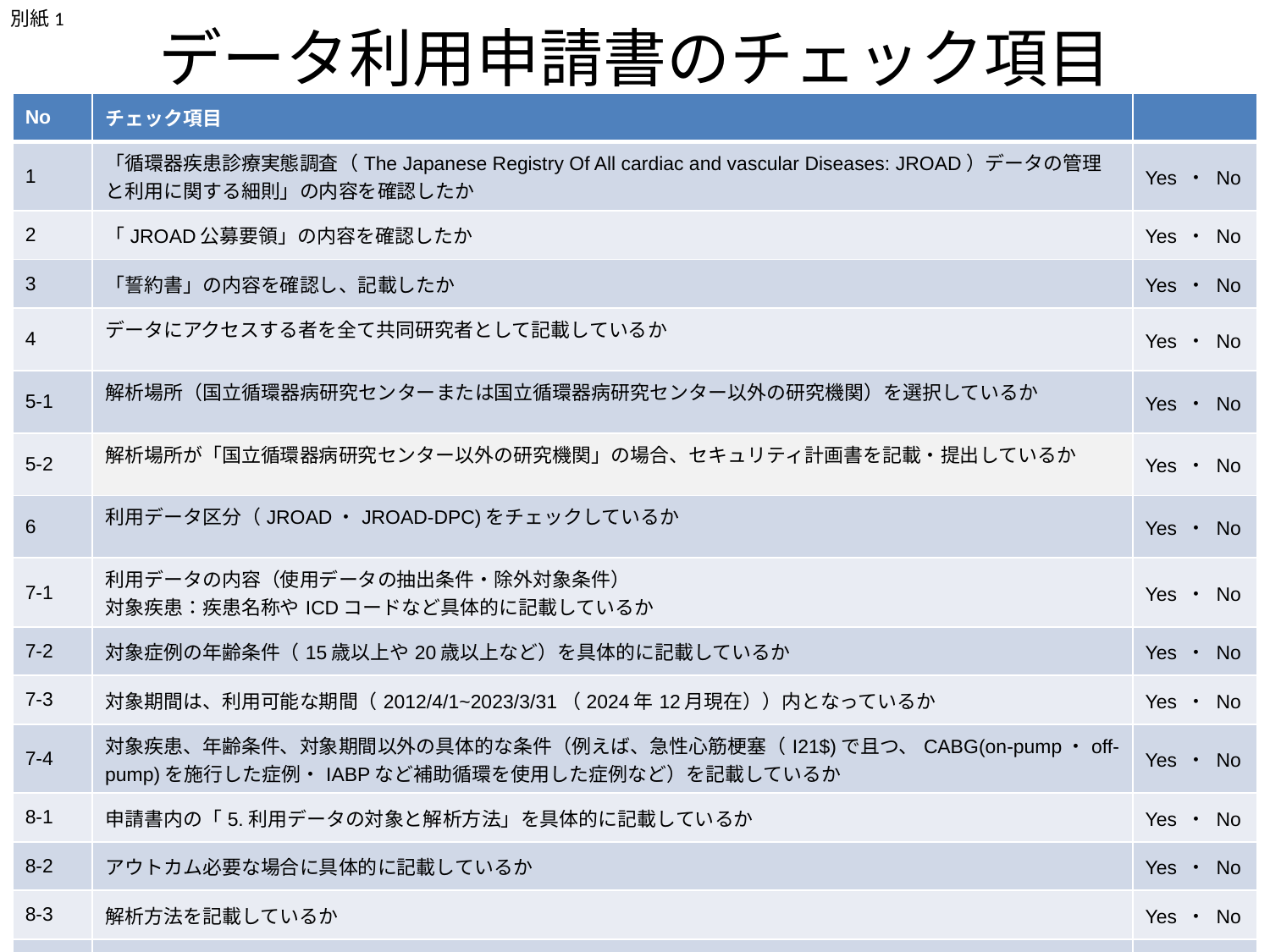

別紙1
# データ利用申請書のチェック項目
| No | チェック項目 |  |
| --- | --- | --- |
| 1 | 「循環器疾患診療実態調査（The Japanese Registry Of All cardiac and vascular Diseases: JROAD）データの管理と利用に関する細則」の内容を確認したか | Yes ・ No |
| 2 | 「JROAD公募要領」の内容を確認したか | Yes ・ No |
| 3 | 「誓約書」の内容を確認し、記載したか | Yes ・ No |
| 4 | データにアクセスする者を全て共同研究者として記載しているか | Yes ・ No |
| 5-1 | 解析場所（国立循環器病研究センターまたは国立循環器病研究センター以外の研究機関）を選択しているか | Yes ・ No |
| 5-2 | 解析場所が「国立循環器病研究センター以外の研究機関」の場合、セキュリティ計画書を記載・提出しているか | Yes ・ No |
| 6 | 利用データ区分（JROAD・JROAD-DPC)をチェックしているか | Yes ・ No |
| 7-1 | 利用データの内容（使用データの抽出条件・除外対象条件） 対象疾患：疾患名称やICDコードなど具体的に記載しているか | Yes ・ No |
| 7-2 | 対象症例の年齢条件（15歳以上や20歳以上など）を具体的に記載しているか | Yes ・ No |
| 7-3 | 対象期間は、利用可能な期間（2012/4/1~2023/3/31（2024年12月現在））内となっているか | Yes ・ No |
| 7-4 | 対象疾患、年齢条件、対象期間以外の具体的な条件（例えば、急性心筋梗塞（I21$)で且つ、CABG(on-pump・off-pump)を施行した症例・IABPなど補助循環を使用した症例など）を記載しているか | Yes ・ No |
| 8-1 | 申請書内の「5.利用データの対象と解析方法」を具体的に記載しているか | Yes ・ No |
| 8-2 | アウトカム必要な場合に具体的に記載しているか | Yes ・ No |
| 8-3 | 解析方法を記載しているか | Yes ・ No |
| 8-4 | 他のデータベースと個票レベルで突合することがないことを確認しているか | Yes ・ No |